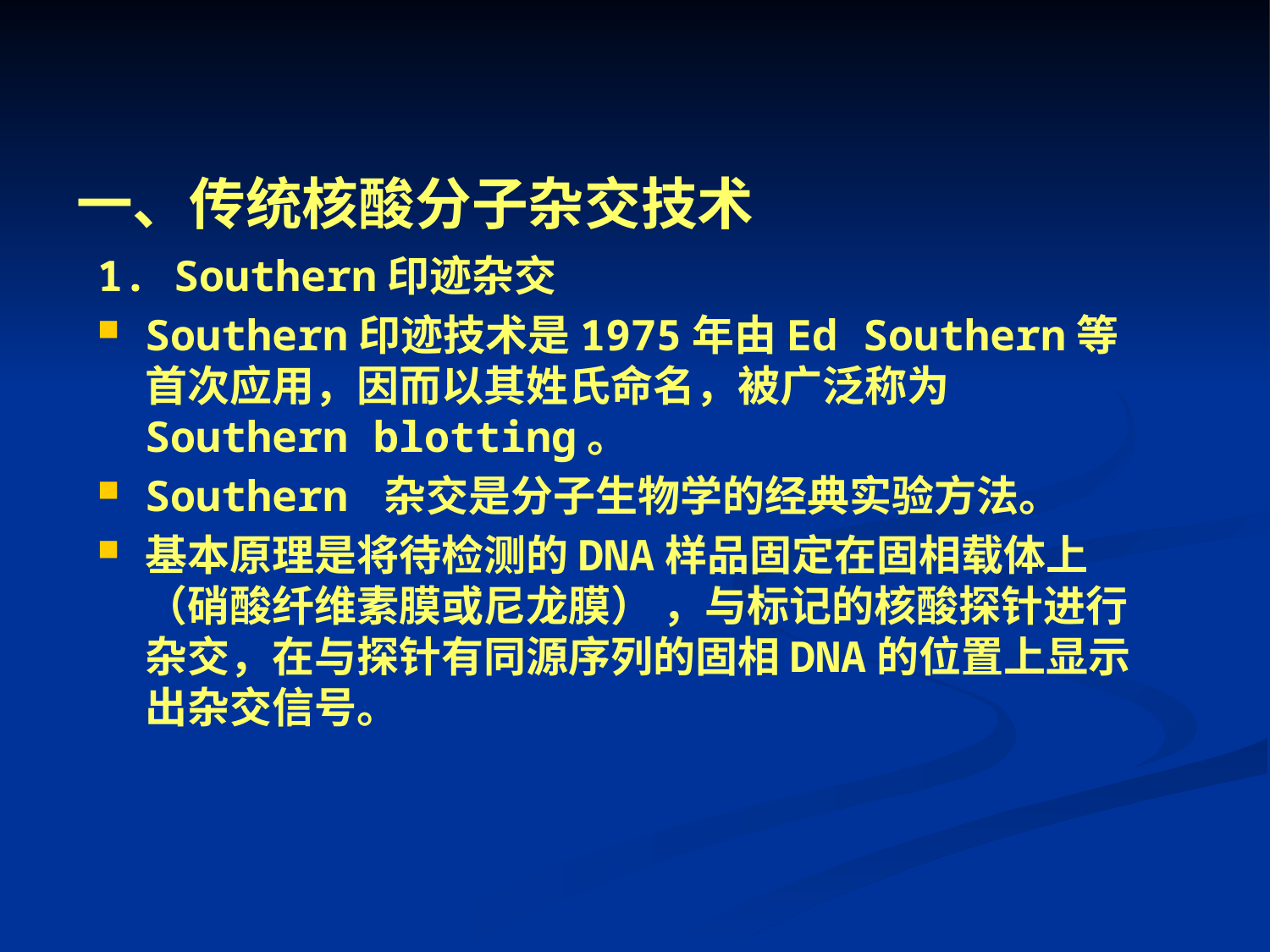

# 一、传统核酸分子杂交技术
1. Southern印迹杂交
Southern印迹技术是1975年由Ed Southern等首次应用，因而以其姓氏命名，被广泛称为Southern blotting。
Southern 杂交是分子生物学的经典实验方法。
基本原理是将待检测的DNA样品固定在固相载体上（硝酸纤维素膜或尼龙膜） ，与标记的核酸探针进行杂交，在与探针有同源序列的固相DNA的位置上显示出杂交信号。